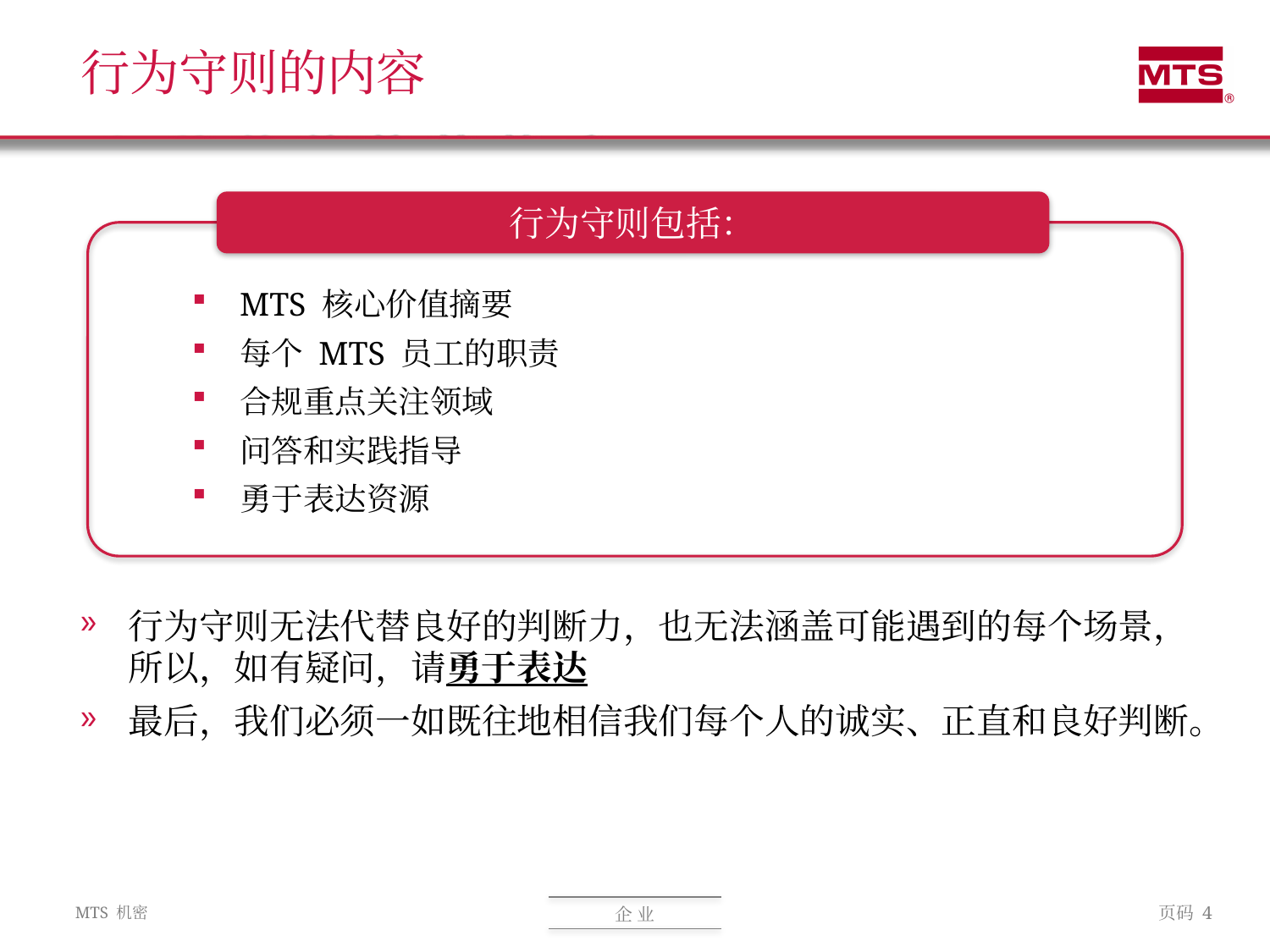

# 行为守则的内容
行为守则包括：

MTS 核心价值摘要
每个 MTS 员工的职责
合规重点关注领域
问答和实践指导
勇于表达资源
行为守则无法代替良好的判断力，也无法涵盖可能遇到的每个场景，
所以，如有疑问，请勇于表达
最后，我们必须一如既往地相信我们每个人的诚实、正直和良好判断。